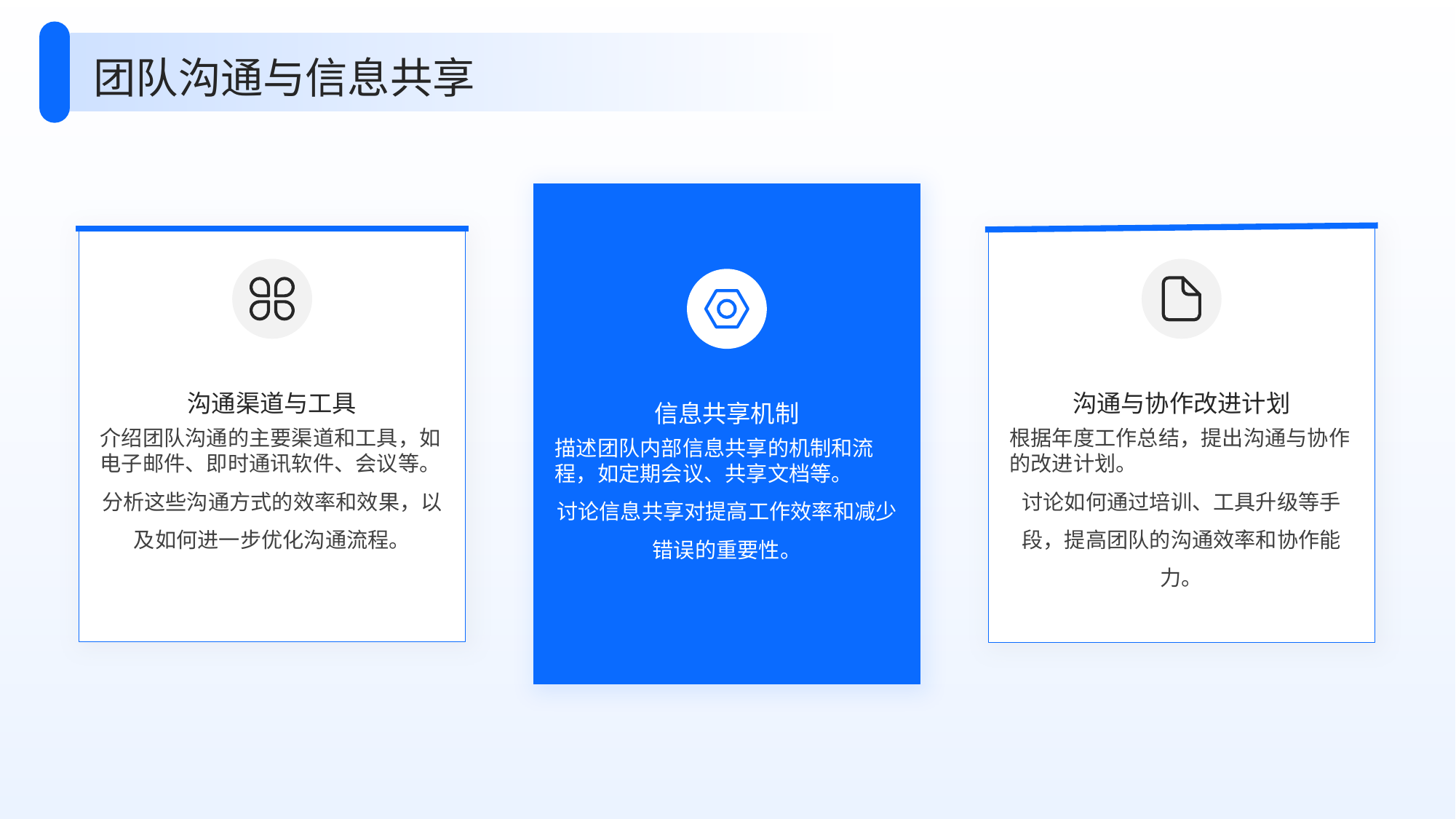

团队沟通与信息共享

沟通渠道与工具
沟通与协作改进计划
信息共享机制
介绍团队沟通的主要渠道和工具，如电子邮件、即时通讯软件、会议等。
分析这些沟通方式的效率和效果，以及如何进一步优化沟通流程。
根据年度工作总结，提出沟通与协作的改进计划。
讨论如何通过培训、工具升级等手段，提高团队的沟通效率和协作能力。
描述团队内部信息共享的机制和流程，如定期会议、共享文档等。
讨论信息共享对提高工作效率和减少错误的重要性。